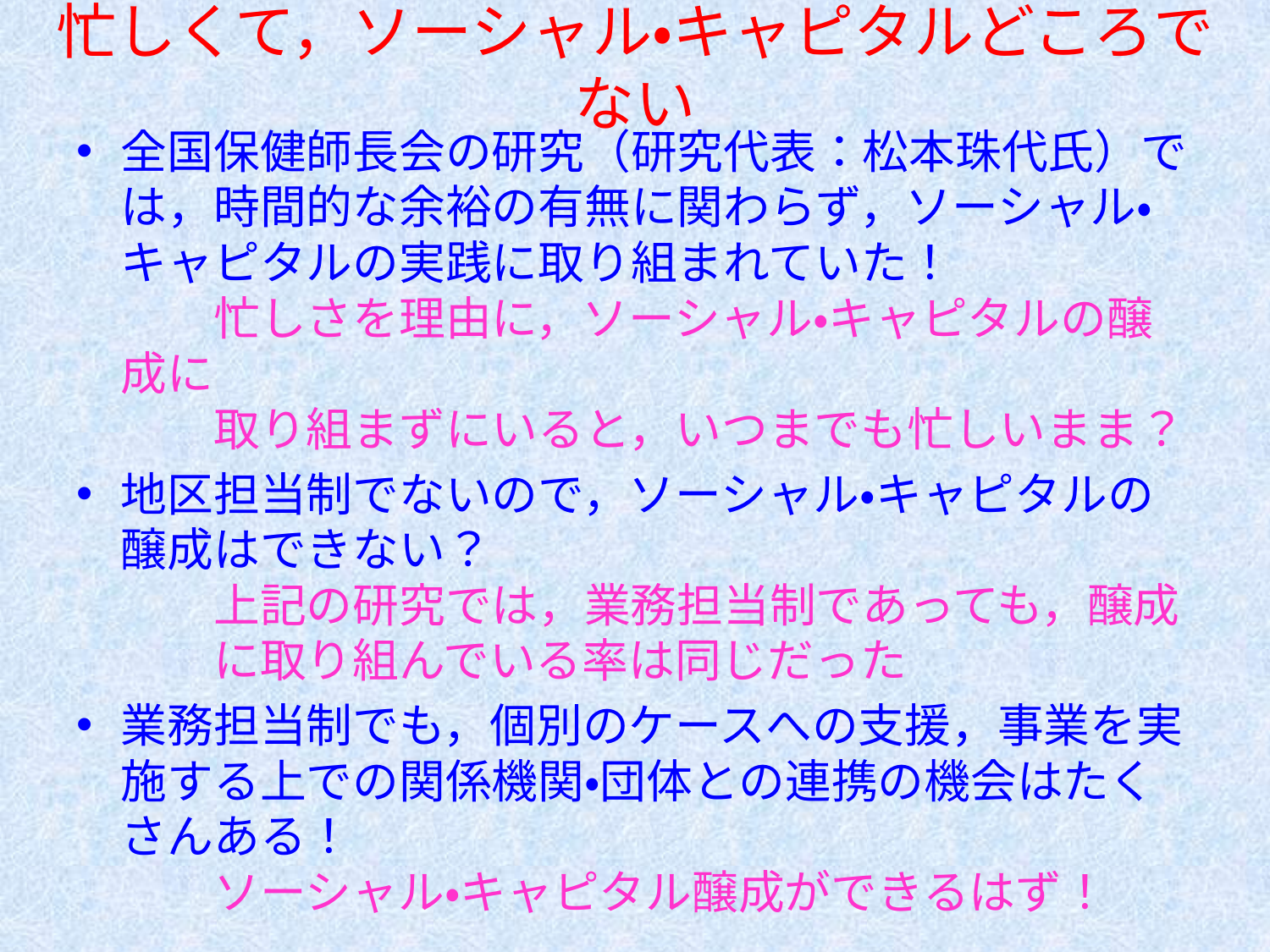

# 忙しくて，ソーシャル・キャピタルどころでない
全国保健師長会の研究（研究代表：松本珠代氏）では，時間的な余裕の有無に関わらず，ソーシャル・キャピタルの実践に取り組まれていた！
　　忙しさを理由に，ソーシャル・キャピタルの醸成に
　　取り組まずにいると，いつまでも忙しいまま？
地区担当制でないので，ソーシャル・キャピタルの醸成はできない？
　　上記の研究では，業務担当制であっても，醸成
　　に取り組んでいる率は同じだった
業務担当制でも，個別のケースへの支援，事業を実施する上での関係機関・団体との連携の機会はたくさんある！
　　ソーシャル・キャピタル醸成ができるはず！